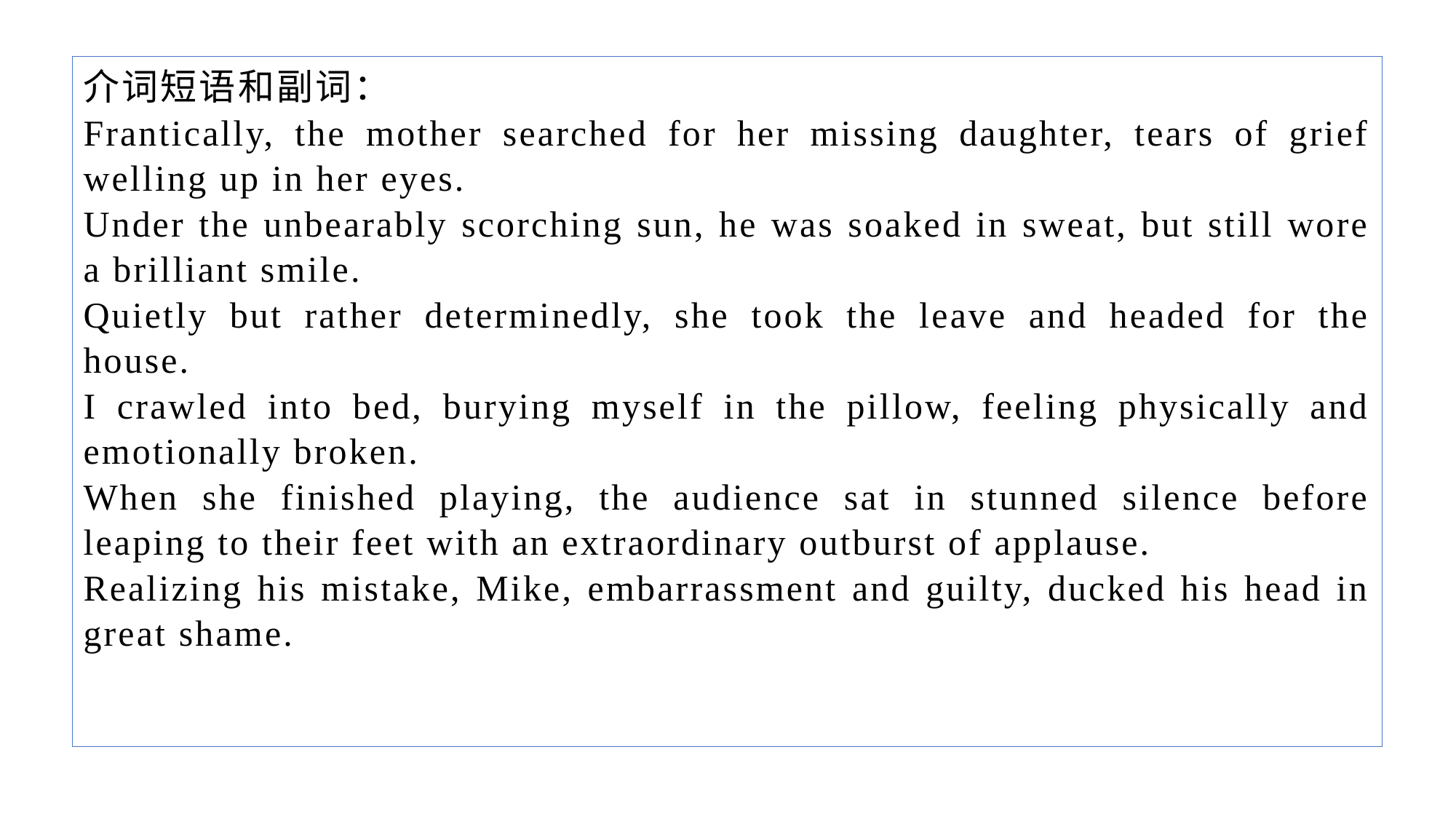

介词短语和副词：
Frantically, the mother searched for her missing daughter, tears of grief welling up in her eyes.
Under the unbearably scorching sun, he was soaked in sweat, but still wore a brilliant smile.
Quietly but rather determinedly, she took the leave and headed for the house.
I crawled into bed, burying myself in the pillow, feeling physically and emotionally broken.
When she finished playing, the audience sat in stunned silence before leaping to their feet with an extraordinary outburst of applause.
Realizing his mistake, Mike, embarrassment and guilty, ducked his head in great shame.